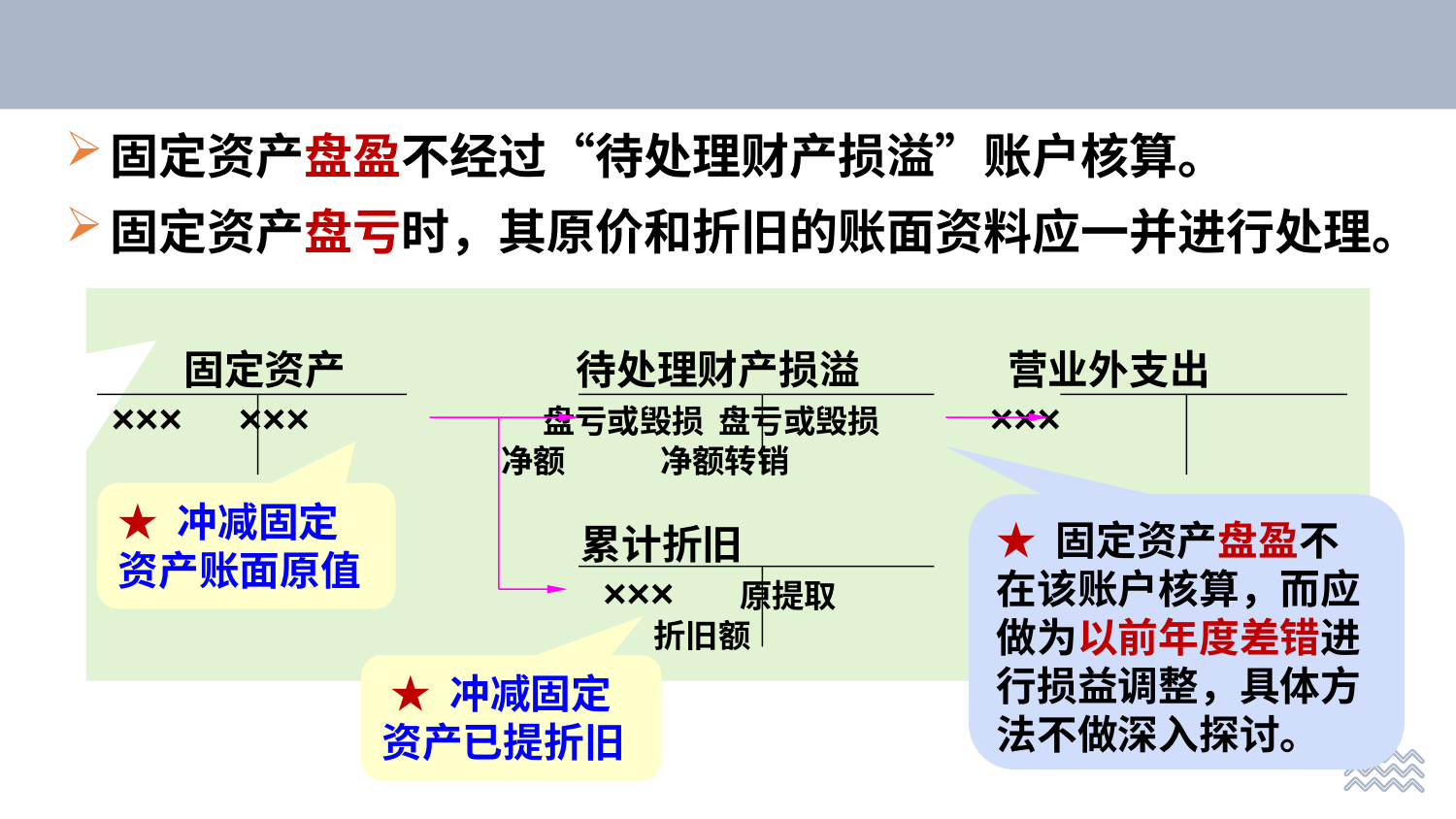

固定资产盘盈不经过“待处理财产损溢”账户核算。
固定资产盘亏时，其原价和折旧的账面资料应一并进行处理。

        固定资产                         待处理财产损溢                营业外支出
 ×××     ×××                    盘亏或毁损  盘亏或毁损              ×××
                                                      净额             净额转销

                                                                 累计折旧
                                                        ×××     原提取
                                                                           折旧额

★ 冲减固定资产账面原值
★ 固定资产盘盈不在该账户核算，而应做为以前年度差错进行损益调整，具体方法不做深入探讨。
 ★ 冲减固定资产已提折旧